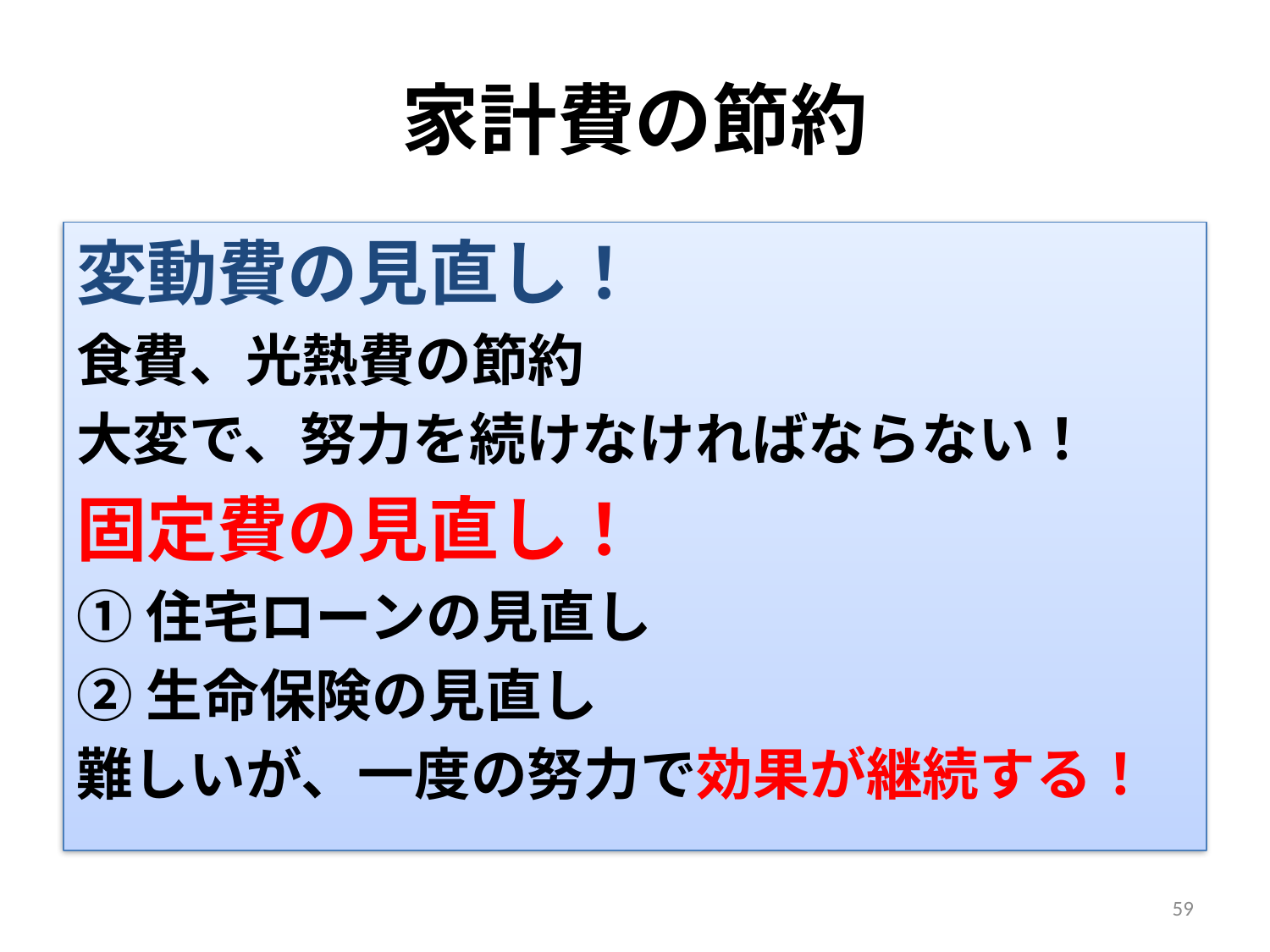

# 家計費の節約
変動費の見直し！
食費、光熱費の節約
大変で、努力を続けなければならない！
固定費の見直し！
①住宅ローンの見直し
②生命保険の見直し
難しいが、一度の努力で効果が継続する！
59